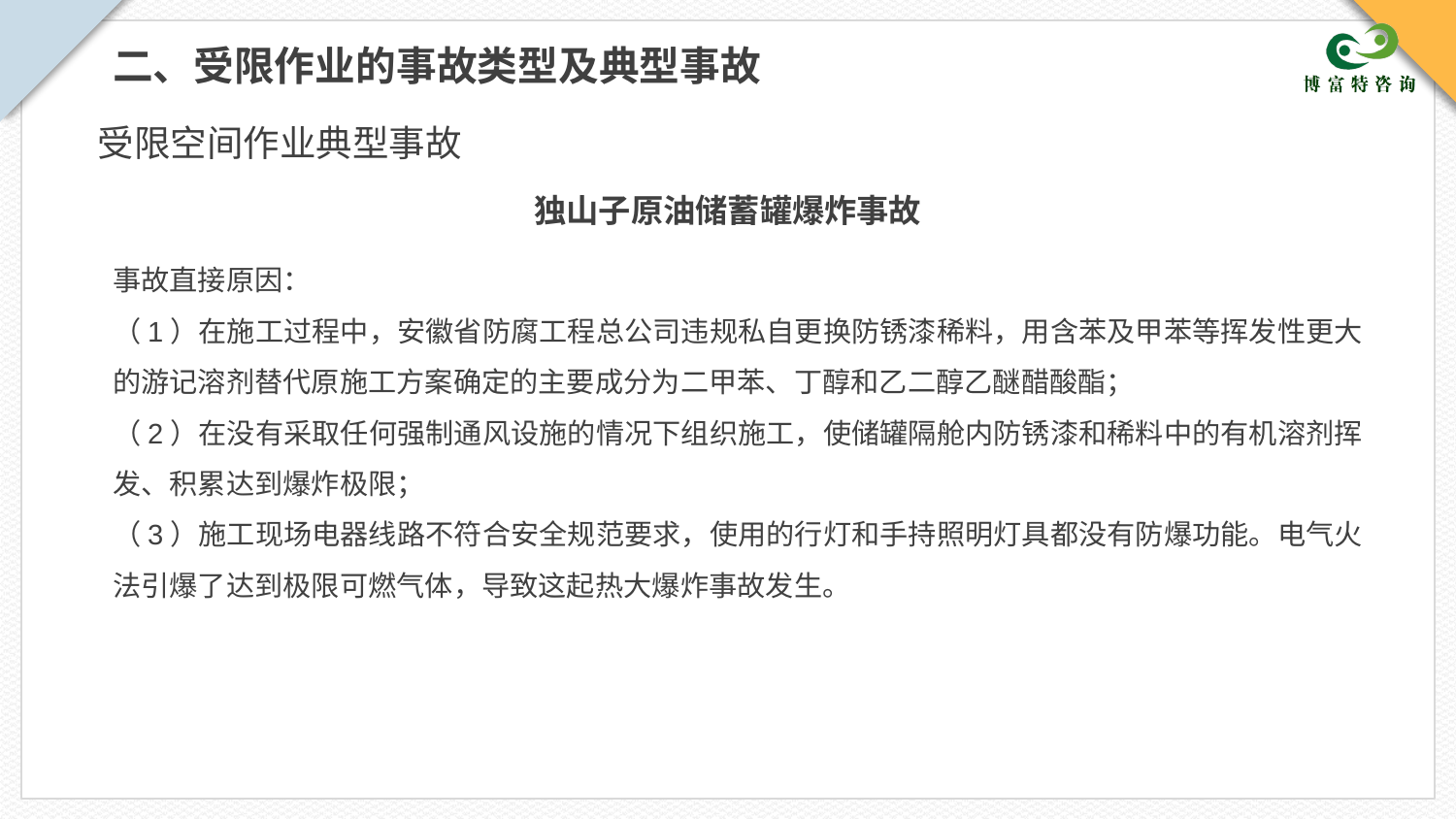

二、受限作业的事故类型及典型事故
受限空间作业典型事故
独山子原油储蓄罐爆炸事故
事故直接原因：
（1）在施工过程中，安徽省防腐工程总公司违规私自更换防锈漆稀料，用含苯及甲苯等挥发性更大的游记溶剂替代原施工方案确定的主要成分为二甲苯、丁醇和乙二醇乙醚醋酸酯；
（2）在没有采取任何强制通风设施的情况下组织施工，使储罐隔舱内防锈漆和稀料中的有机溶剂挥发、积累达到爆炸极限；
（3）施工现场电器线路不符合安全规范要求，使用的行灯和手持照明灯具都没有防爆功能。电气火法引爆了达到极限可燃气体，导致这起热大爆炸事故发生。